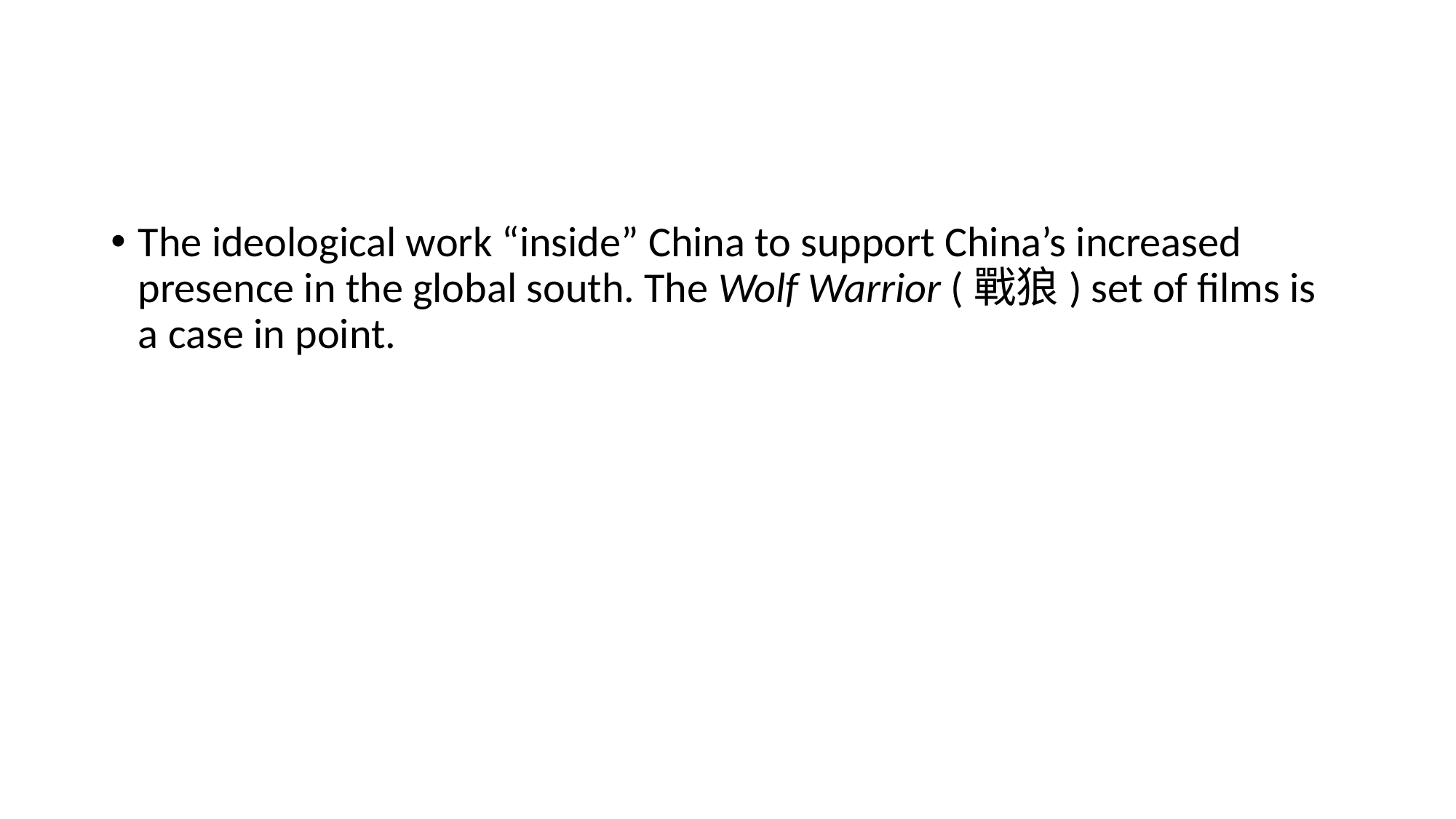

The ideological work “inside” China to support China’s increased presence in the global south. The Wolf Warrior (戰狼) set of films is a case in point.